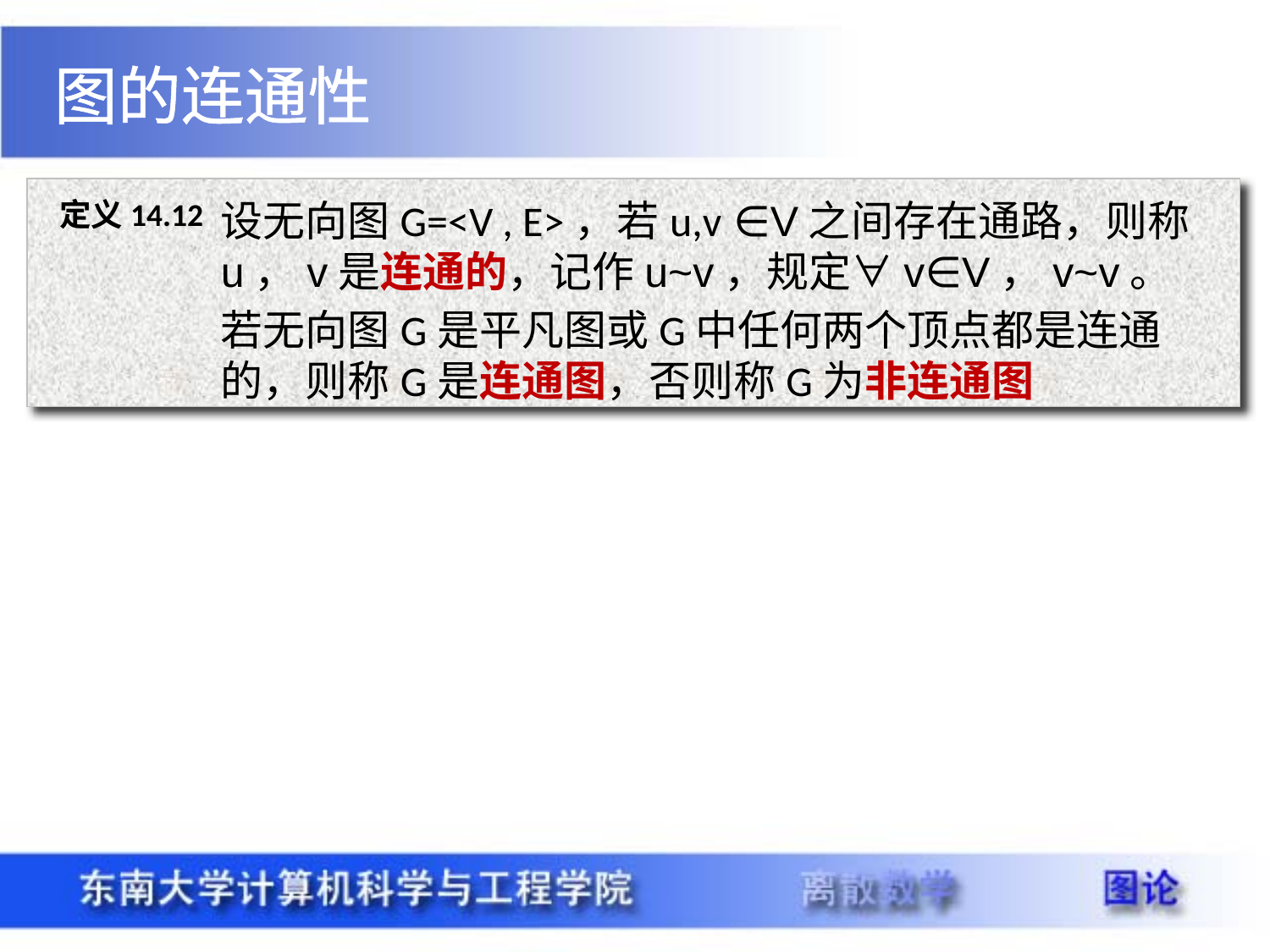

图的连通性

定义14.12
设无向图G=<V , E>，若u,v ∈V之间存在通路，则称u，v是连通的，记作u~v，规定∀v∈V，v~v。
若无向图G是平凡图或G中任何两个顶点都是连通的，则称G是连通图，否则称G为非连通图